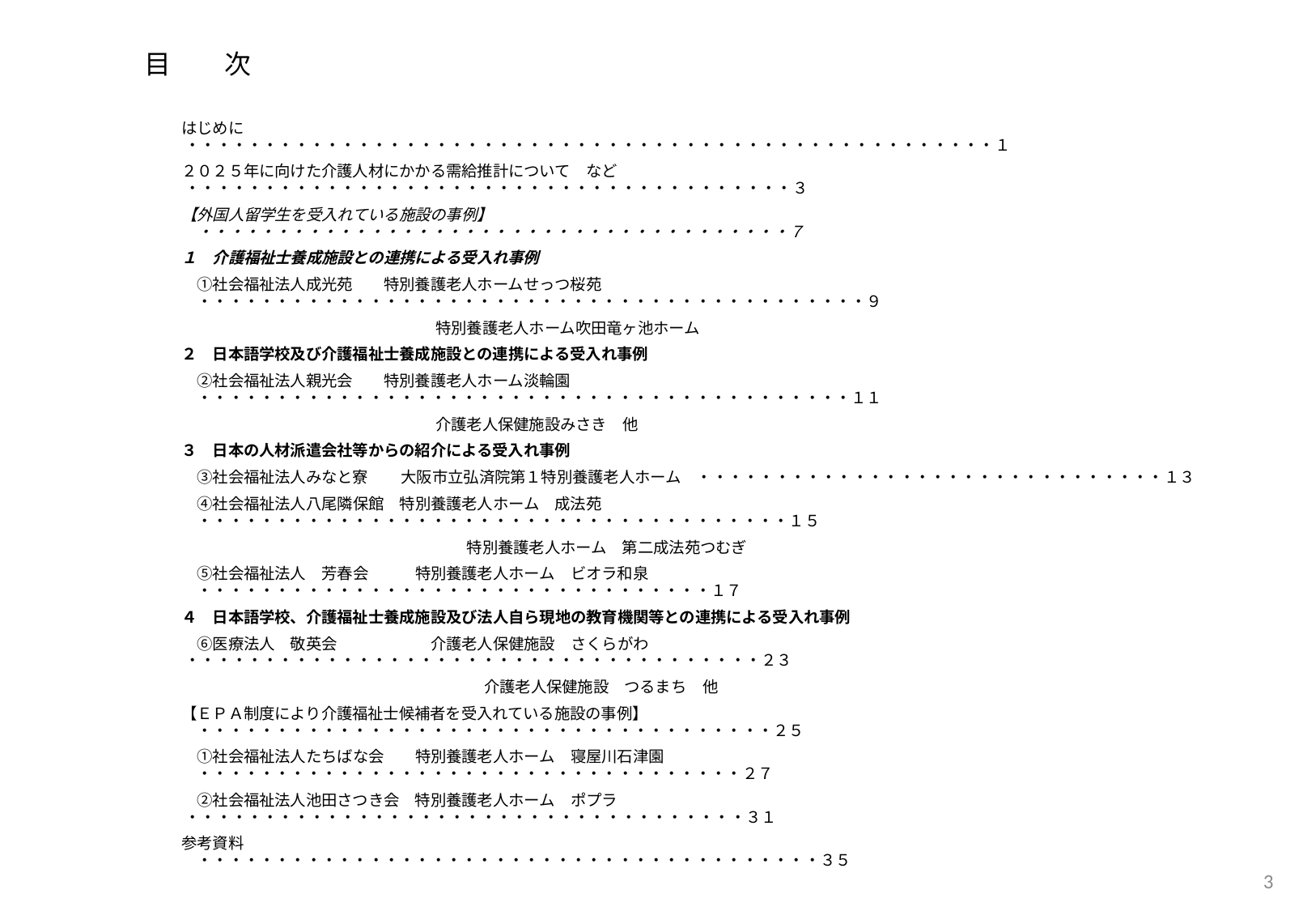

# 目　　次

はじめに　　　　　　　　　　　　　　　　　 　　　　　　　　　  ・・・・・・・・・・・・・・・・・・・・・・・・・・・・・・・・・・・・・・・・・・・・・・・・・・・・１
２０２５年に向けた介護人材にかかる需給推計について　など         ・・・・・・・・・・・・・・・・・・・・・・・・・・・・・・・・・・・・・・・３
【外国人留学生を受入れている施設の事例】　　　　　　　　　　　　　　　　・・・・・・・・・・・・・・・・・・・・・・・・・・・・・・・・・・・・・・７
１　介護福祉士養成施設との連携による受入れ事例
　①社会福祉法人成光苑　　特別養護老人ホームせっつ桜苑　　・・・・・・・・・・・・・・・・・・・・・・・・・・・・・・・・・・・・・・・・・・・９
　　　　　　　　　　　　　　　      特別養護老人ホーム吹田竜ヶ池ホーム
２　日本語学校及び介護福祉士養成施設との連携による受入れ事例
　②社会福祉法人親光会　　特別養護老人ホーム淡輪園　　　・・・・・・・・・・・・・・・・・・・・・・・・・・・・・・・・・・・・・・・・・・１１
　　　　　　　　　　　　　　　      介護老人保健施設みさき　他
３　日本の人材派遣会社等からの紹介による受入れ事例
　③社会福祉法人みなと寮　     大阪市立弘済院第１特別養護老人ホーム　・・・・・・・・・・・・・・・・・・・・・・・・・・・・・・１３
　④社会福祉法人八尾隣保館　特別養護老人ホーム　成法苑　　　・・・・・・・・・・・・・・・・・・・・・・・・・・・・・・・・・・・・・・１５
　　　　　　　　　　　 　　　　　　     特別養護老人ホーム　第二成法苑つむぎ
　⑤社会福祉法人　芳春会　　　特別養護老人ホーム　ビオラ和泉　　　　　・・・・・・・・・・・・・・・・・・・・・・・・・・・・・・・・・１７
４　日本語学校、介護福祉士養成施設及び法人自ら現地の教育機関等との連携による受入れ事例
　⑥医療法人　敬英会　　　　　　介護老人保健施設　さくらがわ       ・・・・・・・・・・・・・・・・・・・・・・・・・・・・・・・・・・・・・２３
　　　　　　　　　　　　　　　　　 　 　介護老人保健施設　つるまち　他
【ＥＰＡ制度により介護福祉士候補者を受入れている施設の事例】 　・・・・・・・・・・・・・・・・・・・・・・・・・・・・・・・・・・・・・２５
　①社会福祉法人たちばな会　　特別養護老人ホーム　寝屋川石津園　・・・・・・・・・・・・・・・・・・・・・・・・・・・・・・・・・・・２７
　②社会福祉法人池田さつき会　特別養護老人ホーム　ポプラ　　　　　 ・・・・・・・・・・・・・・・・・・・・・・・・・・・・・・・・・・・・３１
参考資料　　　　　　　　　 　　　　　　　　　　　　　　　　　　　　 　　　　・・・・・・・・・・・・・・・・・・・・・・・・・・・・・・・・・・・・・・・・３５

3